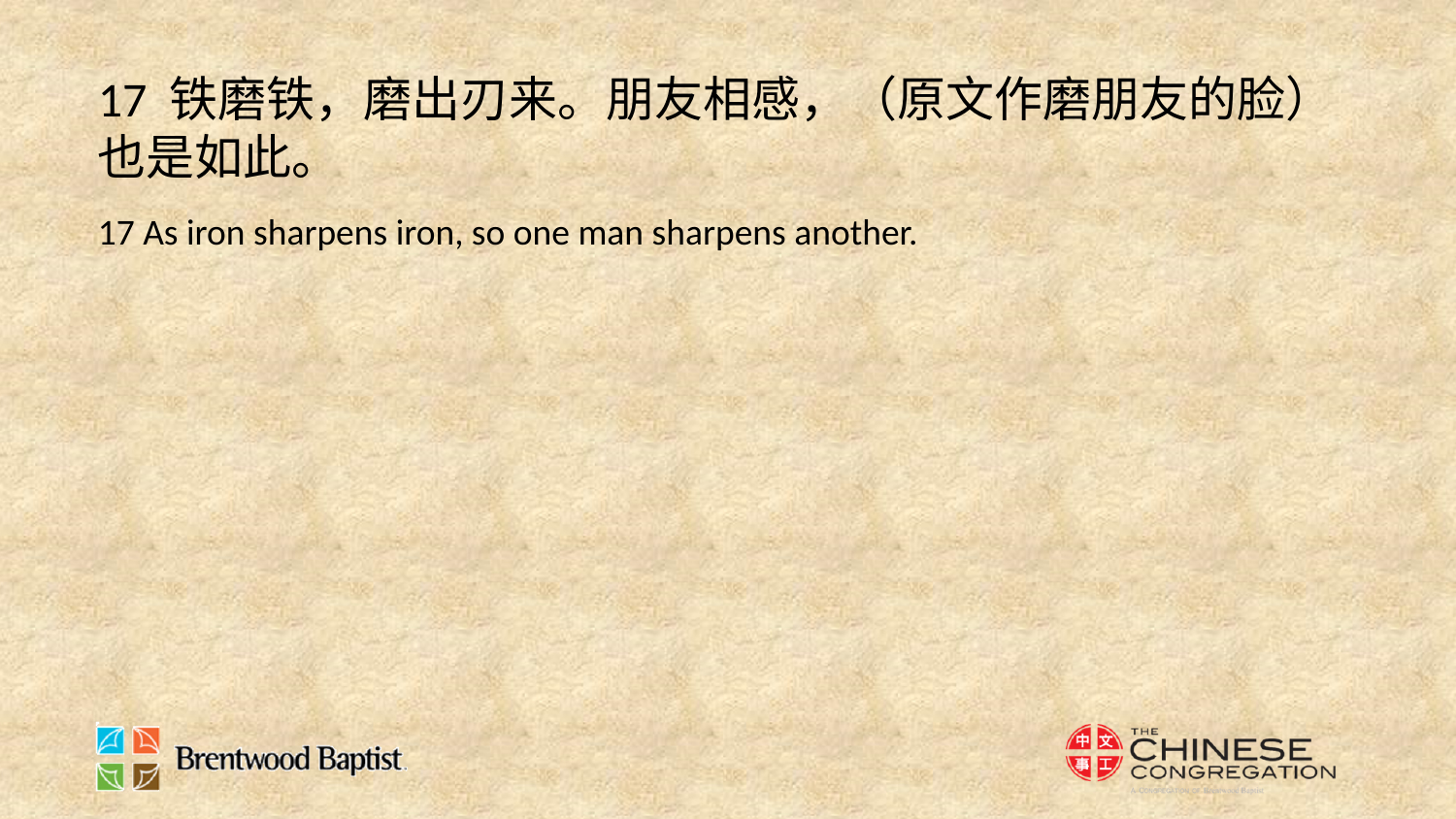

17 铁磨铁，磨出刃来。朋友相感，（原文作磨朋友的脸）也是如此。

17 As iron sharpens iron, so one man sharpens another.